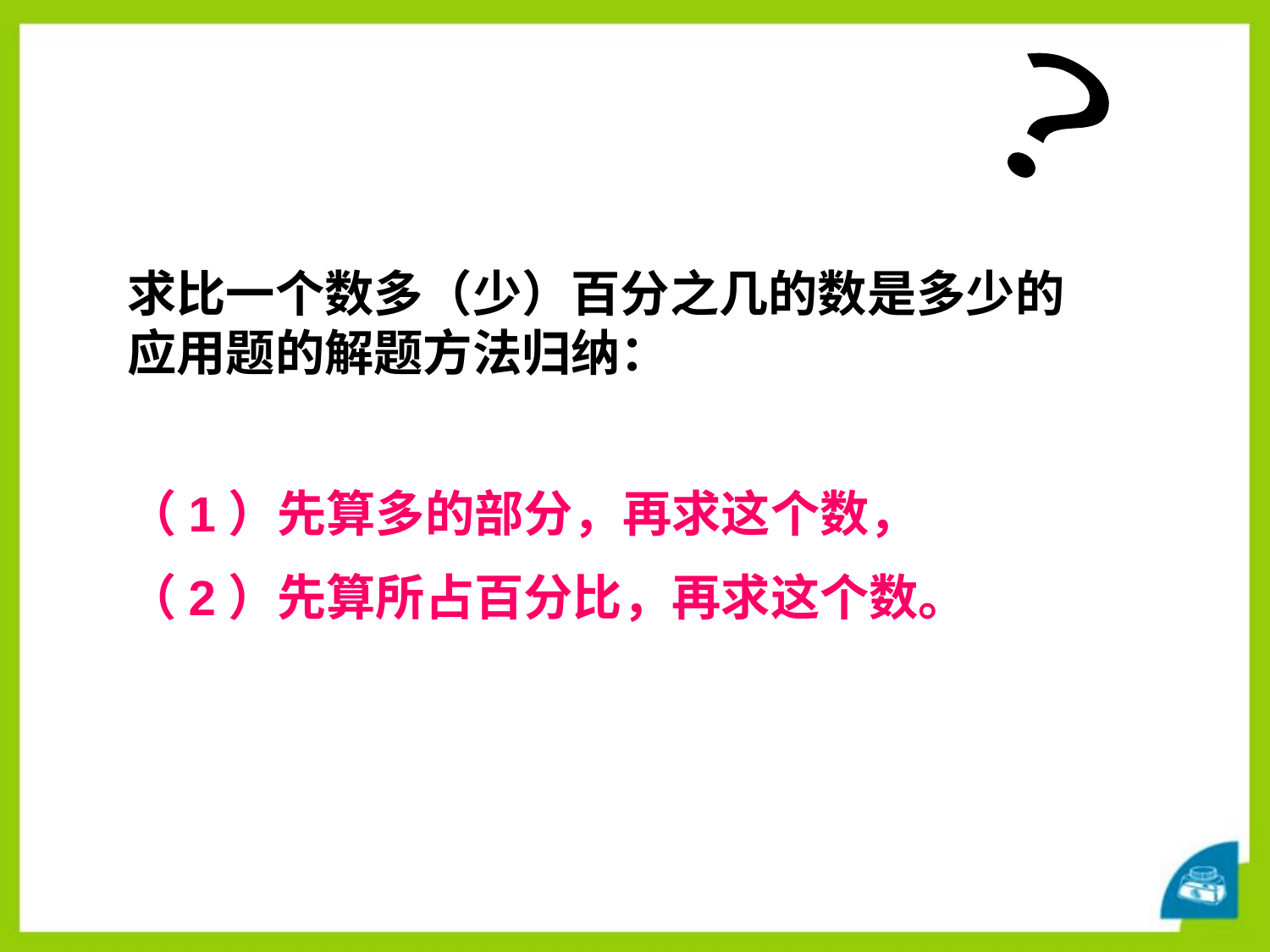

？
求比一个数多（少）百分之几的数是多少的应用题的解题方法归纳：

（1）先算多的部分，再求这个数，
（2）先算所占百分比，再求这个数。